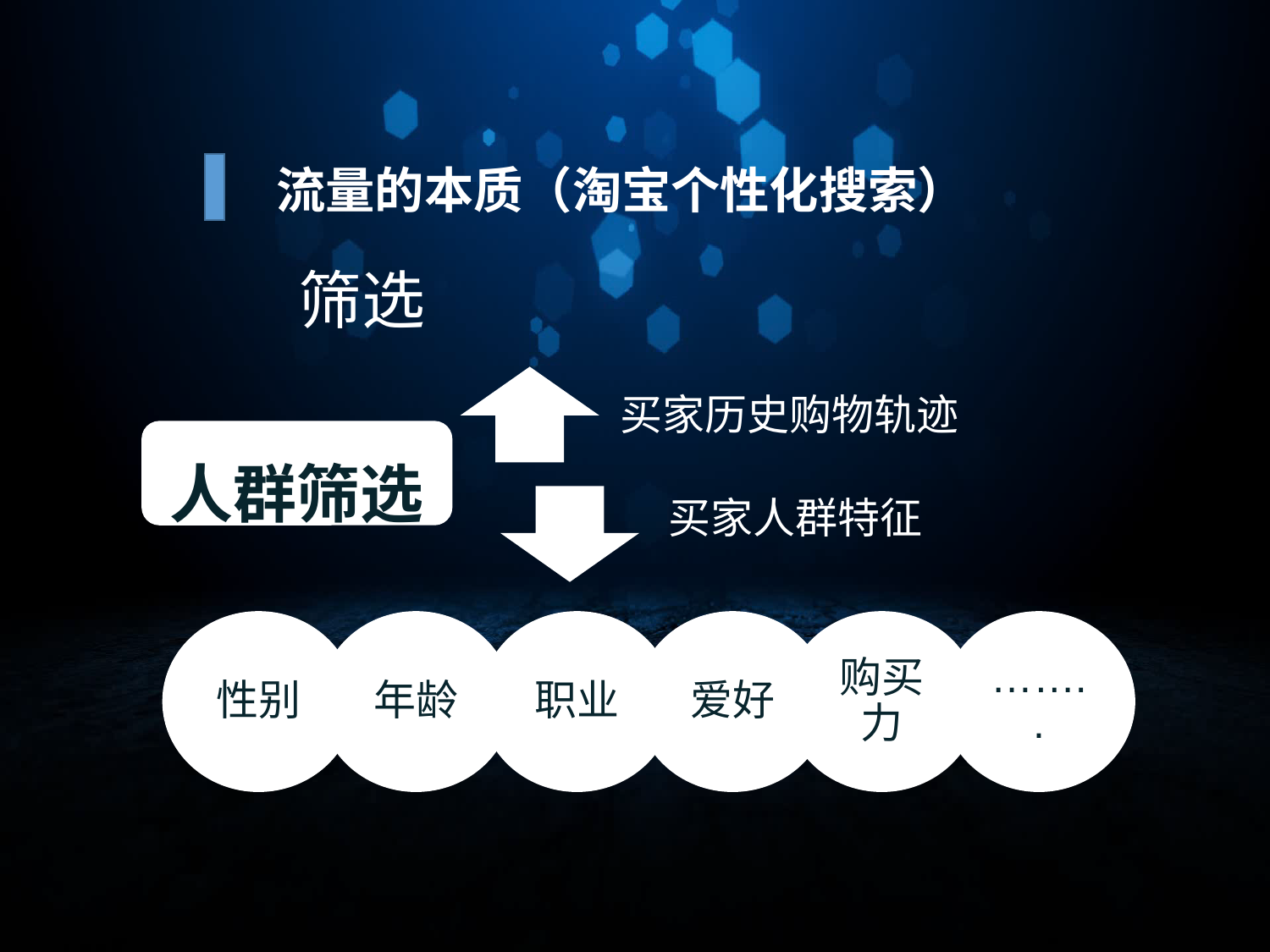

流量的本质（淘宝个性化搜索）

筛选

  买家历史购物轨迹

买家人群特征
人群筛选
性别
年龄
职业
爱好
购买力
……..